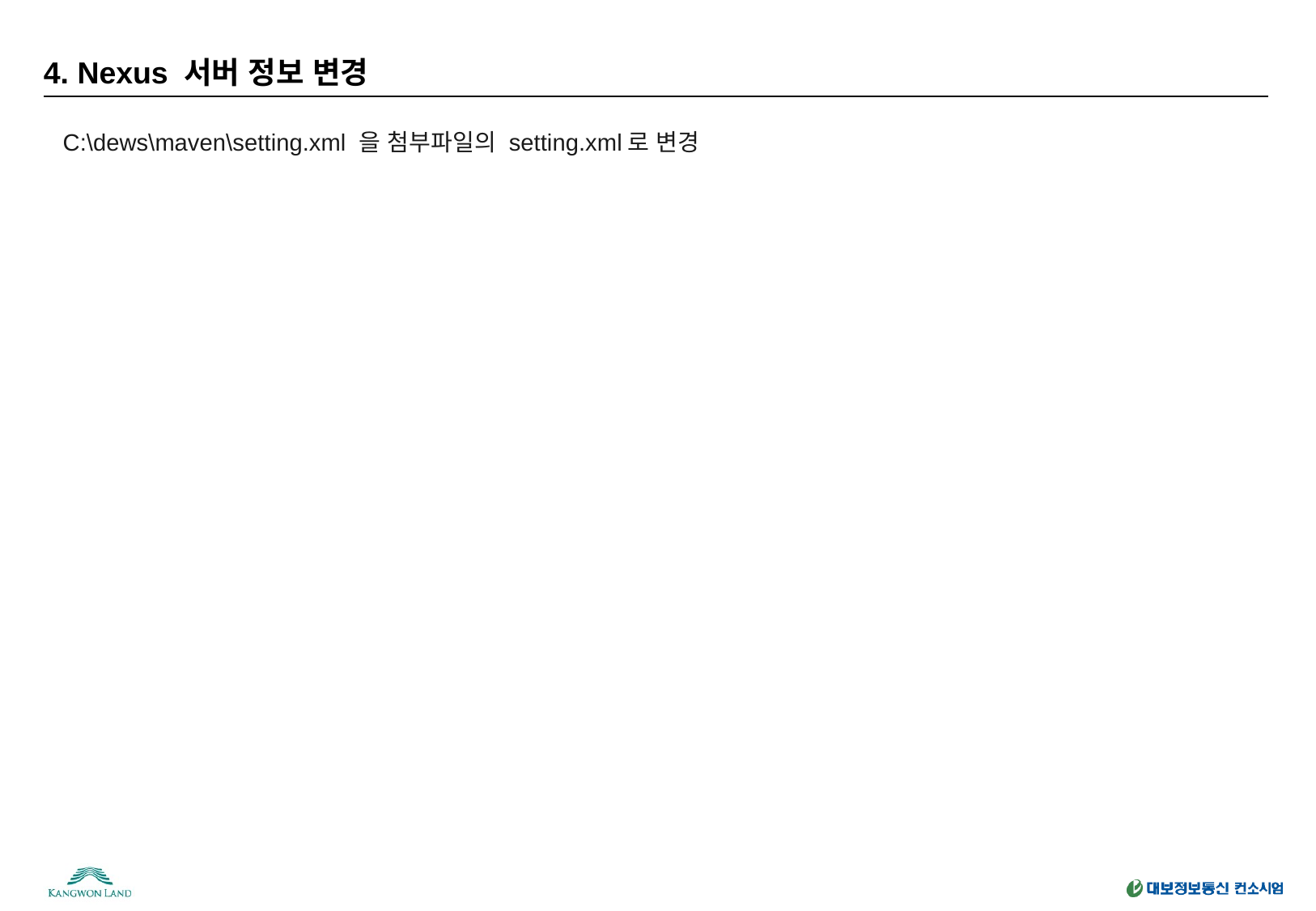

# 4. Nexus 서버 정보 변경

C:\dews\maven\setting.xml 을 첨부파일의 setting.xml로 변경